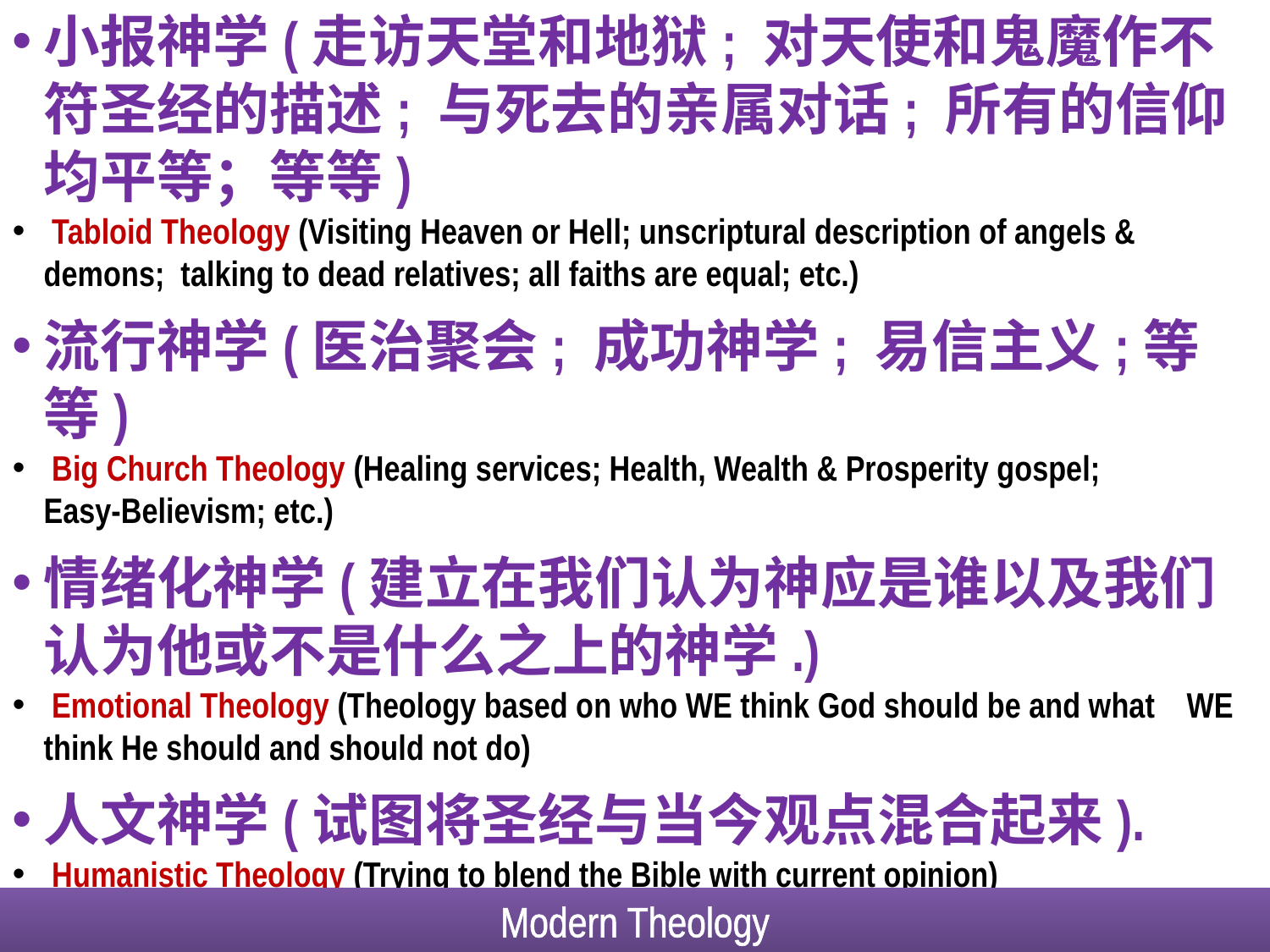

小报神学(走访天堂和地狱; 对天使和鬼魔作不符圣经的描述; 与死去的亲属对话; 所有的信仰均平等；等等)
 Tabloid Theology (Visiting Heaven or Hell; unscriptural description of angels & 	demons;  talking to dead relatives; all faiths are equal; etc.)

流行神学(医治聚会; 成功神学; 易信主义;等等)
 Big Church Theology (Healing services; Health, Wealth & Prosperity gospel;         	Easy-Believism; etc.)

情绪化神学(建立在我们认为神应是谁以及我们认为他或不是什么之上的神学.)
 Emotional Theology (Theology based on who WE think God should be and what   	WE think He should and should not do)

人文神学(试图将圣经与当今观点混合起来).
 Humanistic Theology (Trying to blend the Bible with current opinion)
Modern Theology